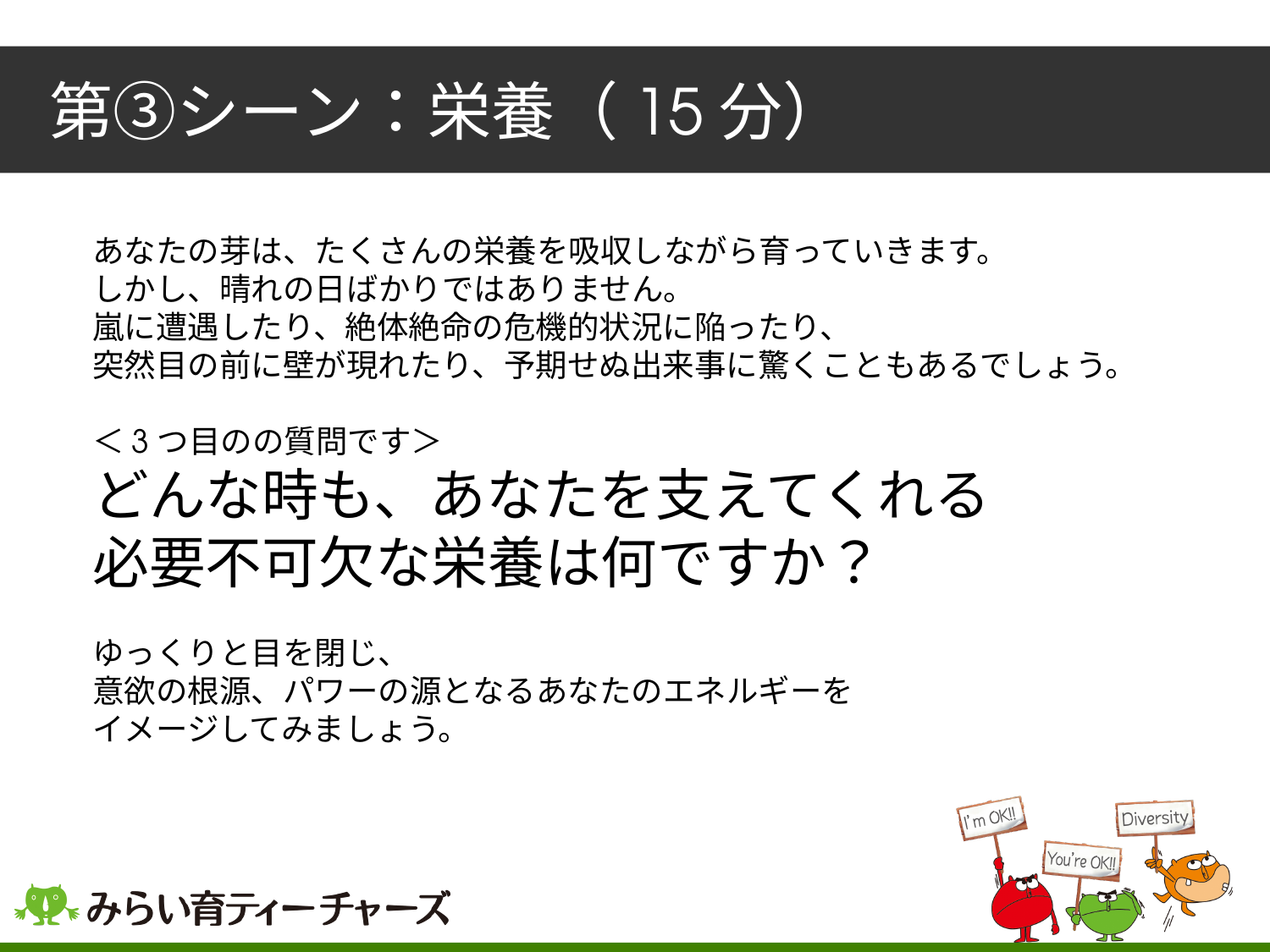

第③シーン：栄養（15分）
あなたの芽は、たくさんの栄養を吸収しながら育っていきます。
しかし、晴れの日ばかりではありません。
嵐に遭遇したり、絶体絶命の危機的状況に陥ったり、
突然目の前に壁が現れたり、予期せぬ出来事に驚くこともあるでしょう。

＜3つ目のの質問です＞
どんな時も、あなたを支えてくれる
必要不可欠な栄養は何ですか？

ゆっくりと目を閉じ、
意欲の根源、パワーの源となるあなたのエネルギーを
イメージしてみましょう。